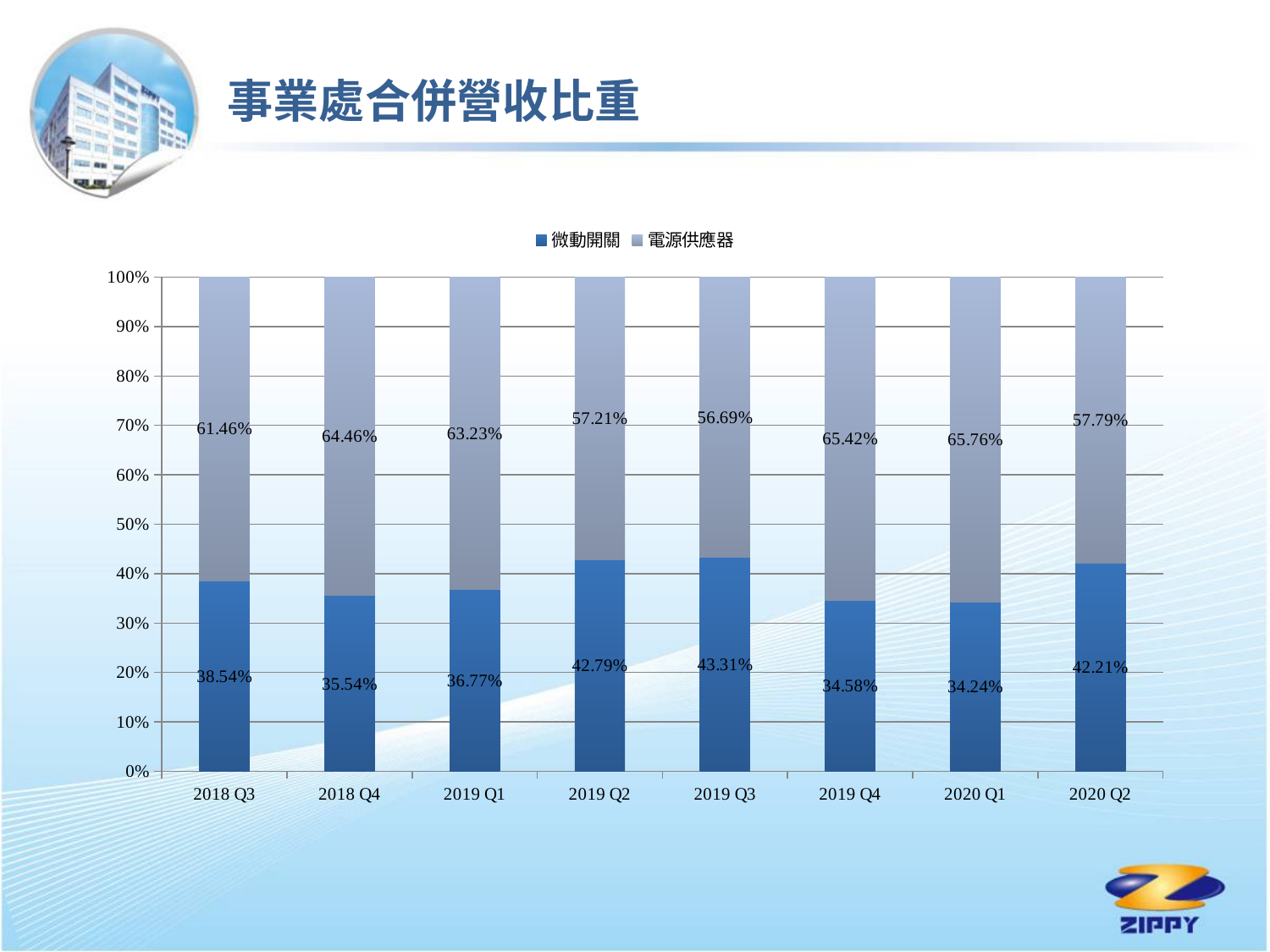

事業處合併營收比重

### Chart

| Category | 微動開關 | 電源供應器 |
|---|---|---|
| 2018 Q3 | 0.3854435806041217 | 0.6145564193958784 |
| 2018 Q4 | 0.3554101136872536 | 0.6445898863127464 |
| 2019 Q1 | 0.3676947446497035 | 0.6323052553502965 |
| 2019 Q2 | 0.4279277651900437 | 0.5720722348099563 |
| 2019 Q3 | 0.4331103619826038 | 0.5668896380173962 |
| 2019 Q4 | 0.3458322538168478 | 0.6541677461831522 |
| 2020 Q1 | 0.34239199026896977 | 0.6576080097310303 |
| 2020 Q2 | 0.4220821157942894 | 0.5779178842057107 |